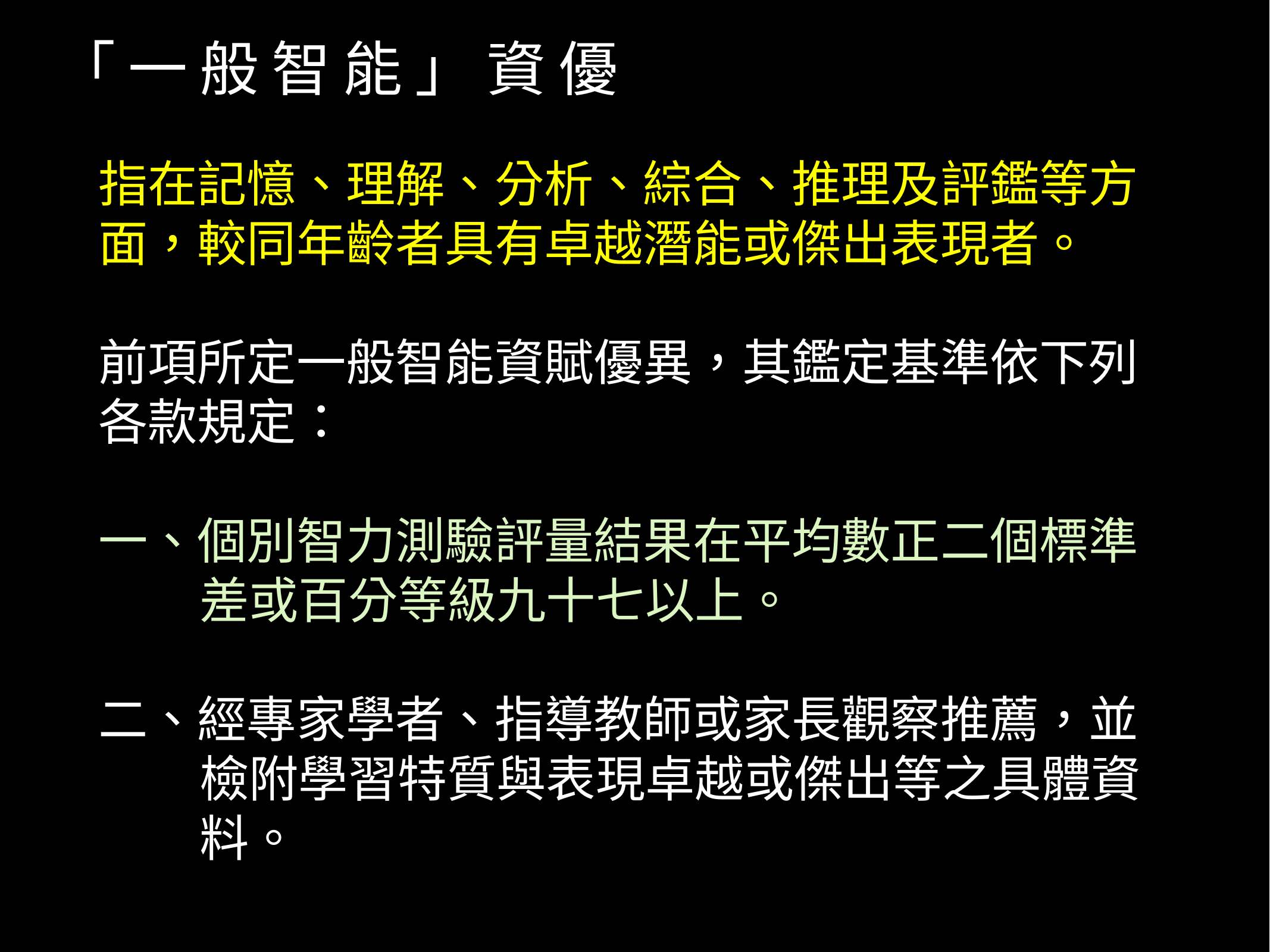

# 「一般智能」資優
指在記憶、理解、分析、綜合、推理及評鑑等方面，較同年齡者具有卓越潛能或傑出表現者。
前項所定一般智能資賦優異，其鑑定基準依下列各款規定：
一、個別智力測驗評量結果在平均數正二個標準
        差或百分等級九十七以上。
二、經專家學者、指導教師或家長觀察推薦，並
        檢附學習特質與表現卓越或傑出等之具體資
        料。